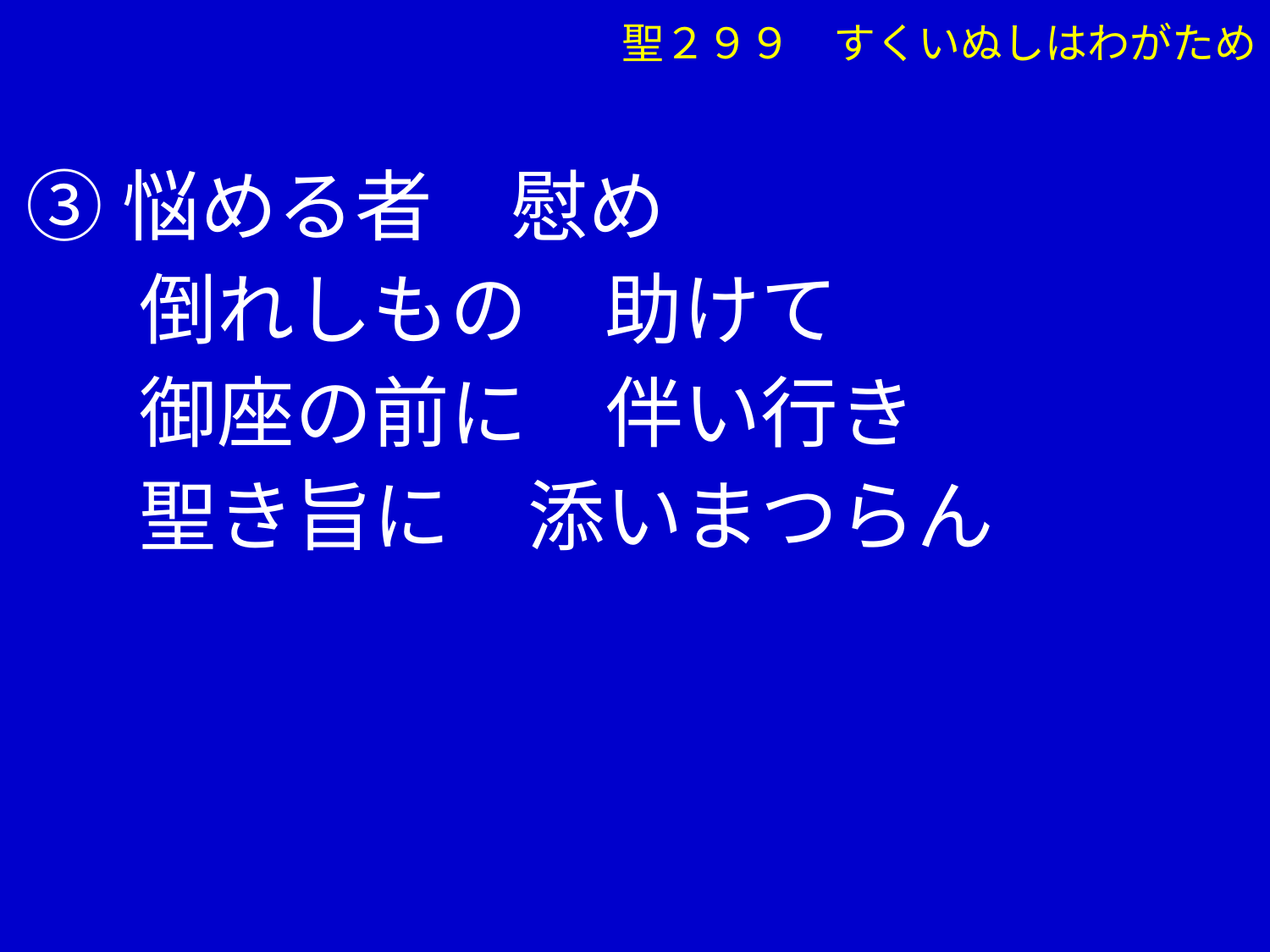

聖２９９　すくいぬしはわがため

③悩める者　慰め
 　倒れしもの　助けて
 　御座の前に　伴い行き
 　聖き旨に　添いまつらん